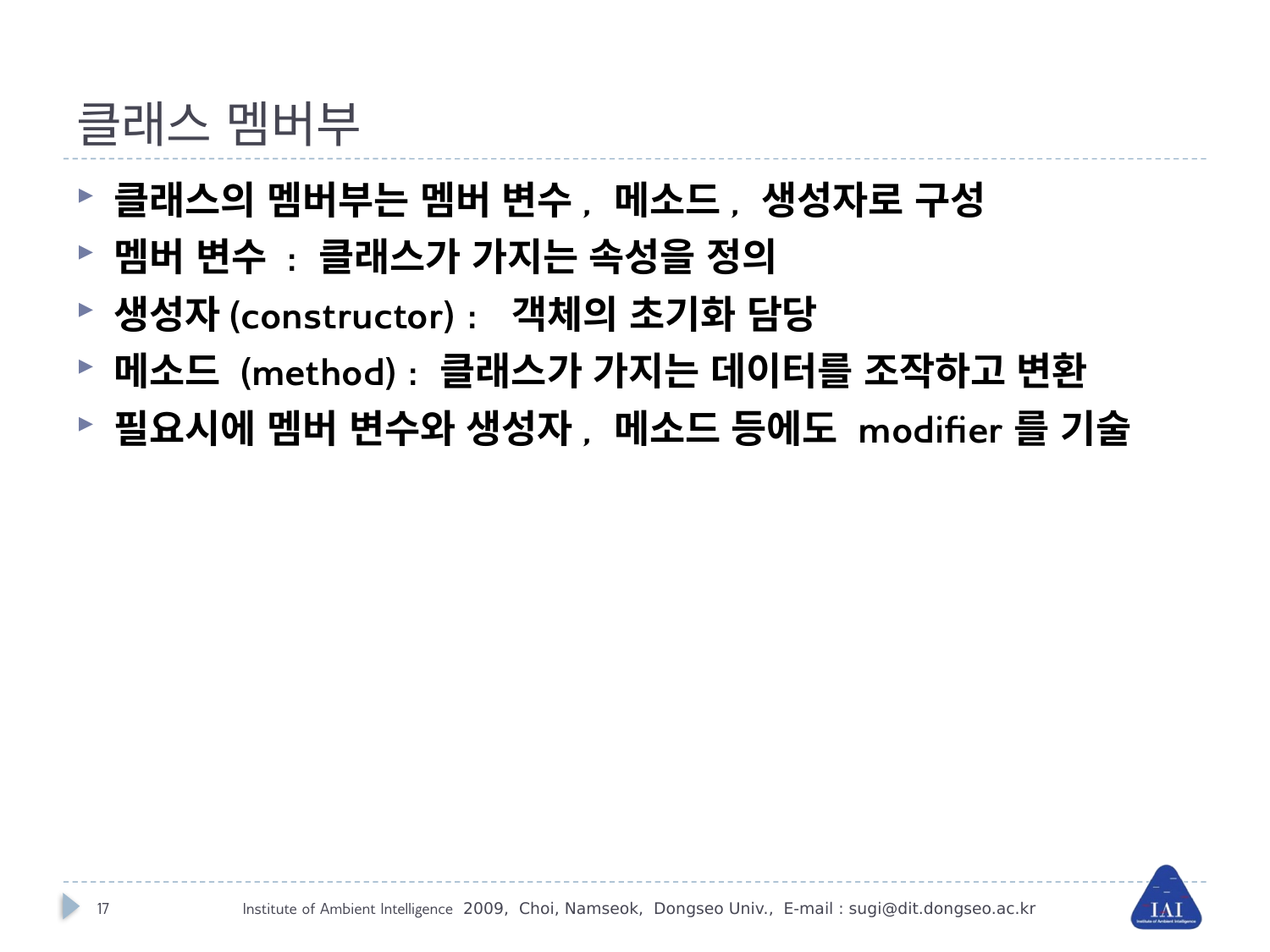

# 클래스 멤버부
클래스의 멤버부는 멤버 변수, 메소드, 생성자로 구성
멤버 변수 : 클래스가 가지는 속성을 정의
생성자(constructor) :  객체의 초기화 담당
메소드 (method) : 클래스가 가지는 데이터를 조작하고 변환
필요시에 멤버 변수와 생성자, 메소드 등에도 modifier를 기술